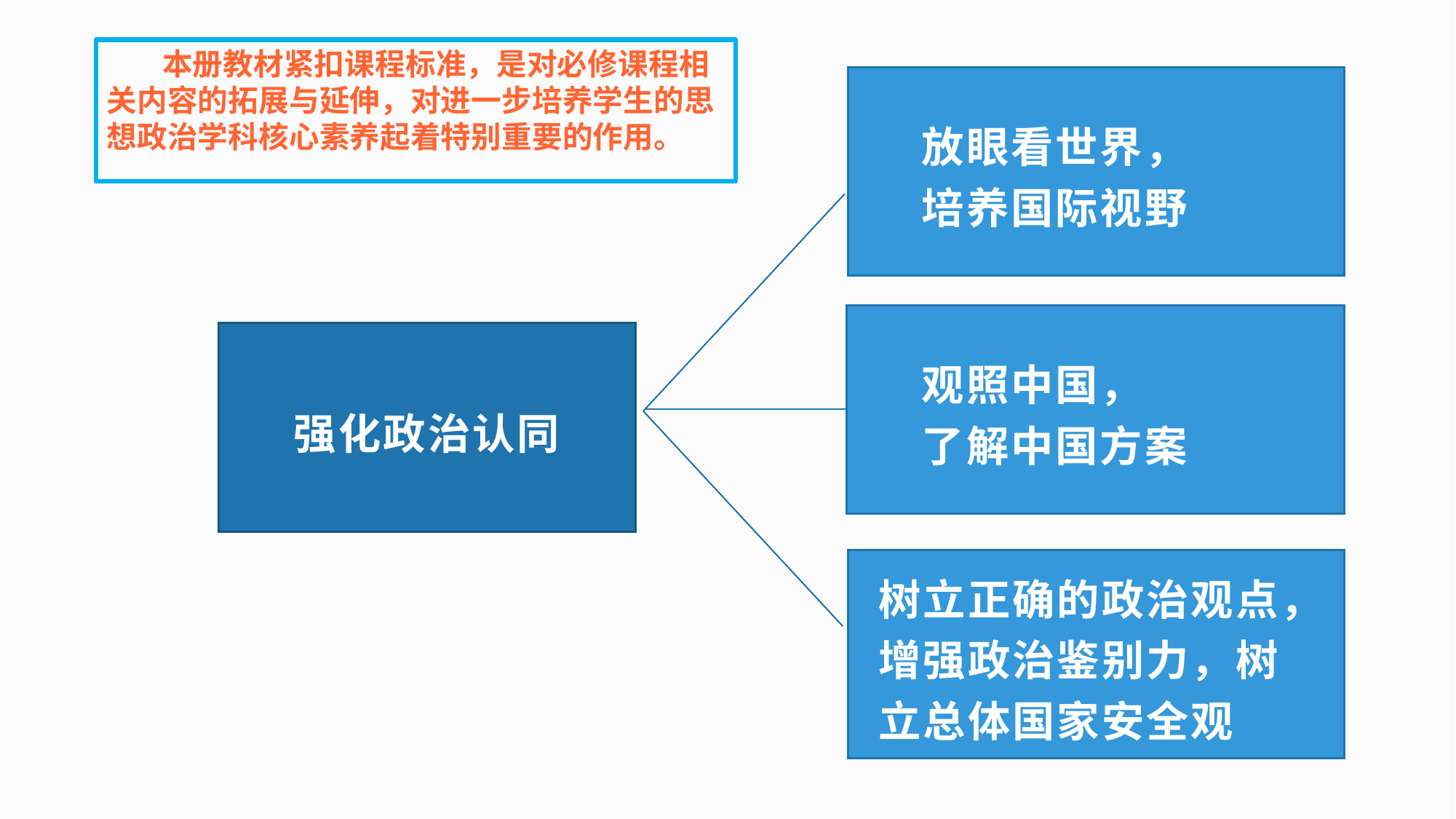

本册教材紧扣课程标准，是对必修课程相关内容的拓展与延伸，对进一步培养学生的思想政治学科核心素养起着特别重要的作用。

放眼看世界，
培养国际视野

观照中国，
了解中国方案
强化政治认同

树立正确的政治观点，增强政治鉴别力，树立总体国家安全观